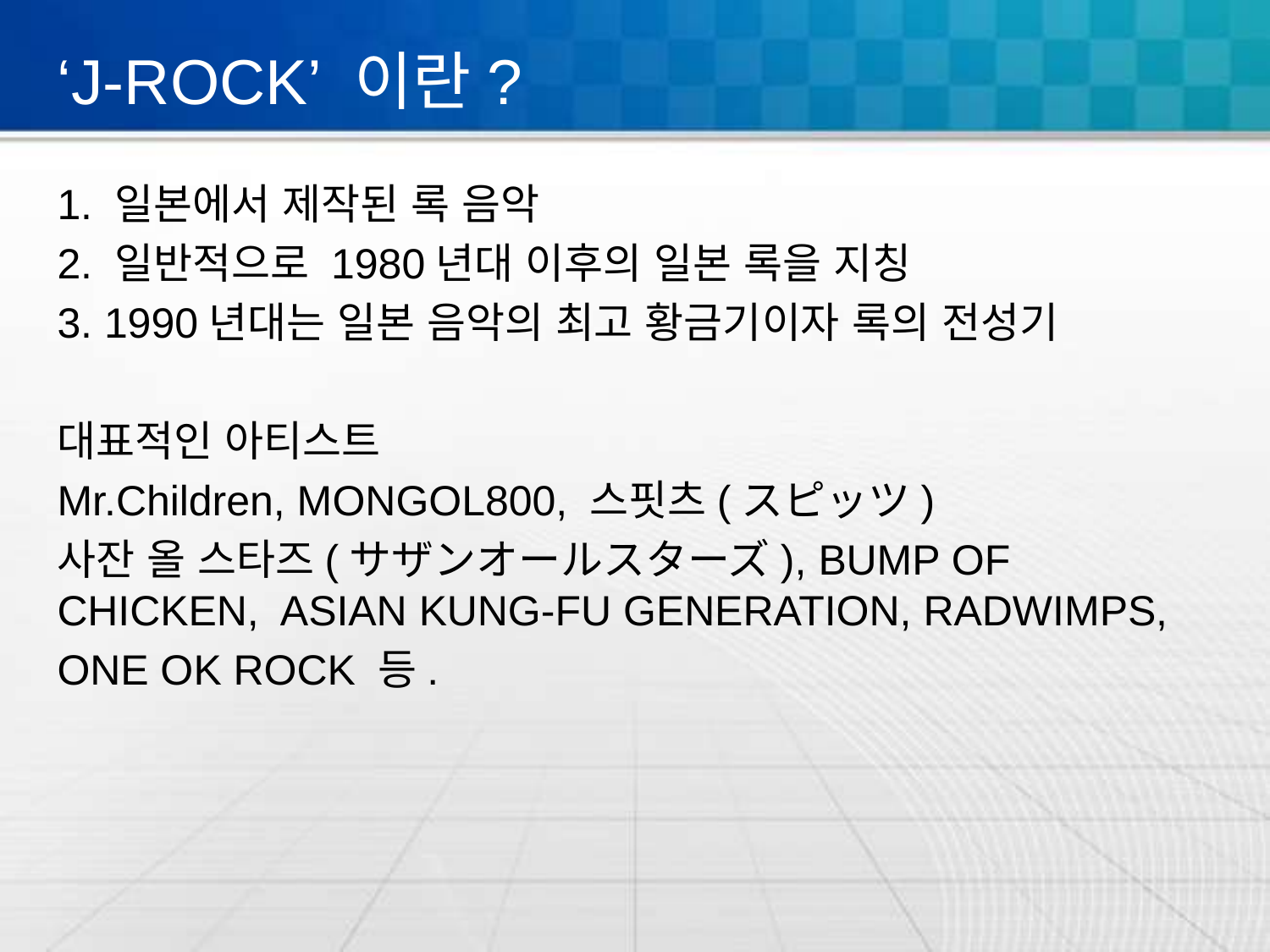

# ‘J-ROCK’ 이란?
1. 일본에서 제작된 록 음악
2. 일반적으로 1980년대 이후의 일본 록을 지칭
3. 1990년대는 일본 음악의 최고 황금기이자 록의 전성기

대표적인 아티스트
Mr.Children, MONGOL800, 스핏츠(スピッツ)
사잔 올 스타즈(サザンオールスターズ), BUMP OF CHICKEN,  ASIAN KUNG-FU GENERATION, RADWIMPS,
ONE OK ROCK 등.